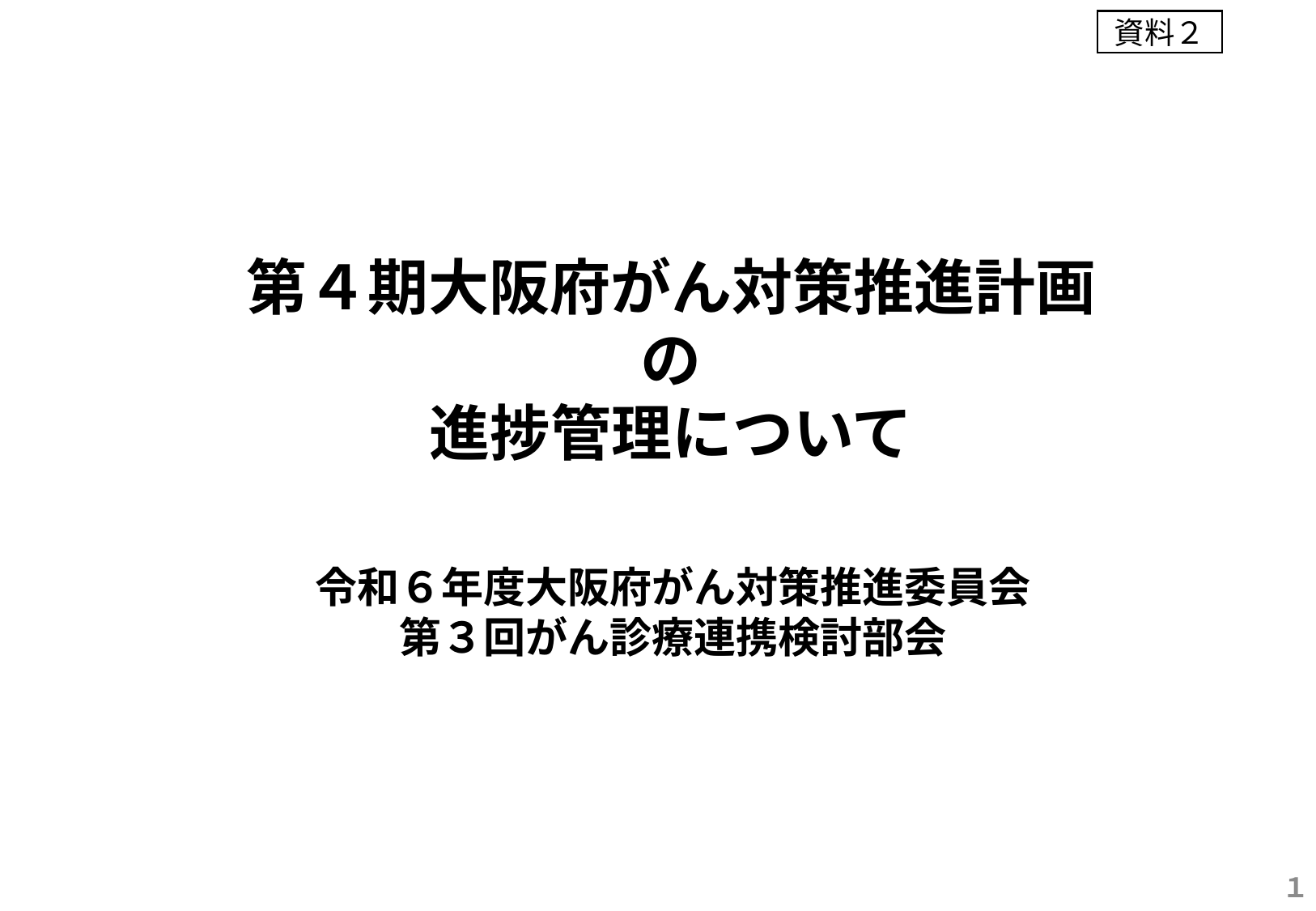

資料２
第４期大阪府がん対策推進計画の
進捗管理について

令和６年度大阪府がん対策推進委員会
第３回がん診療連携検討部会

１